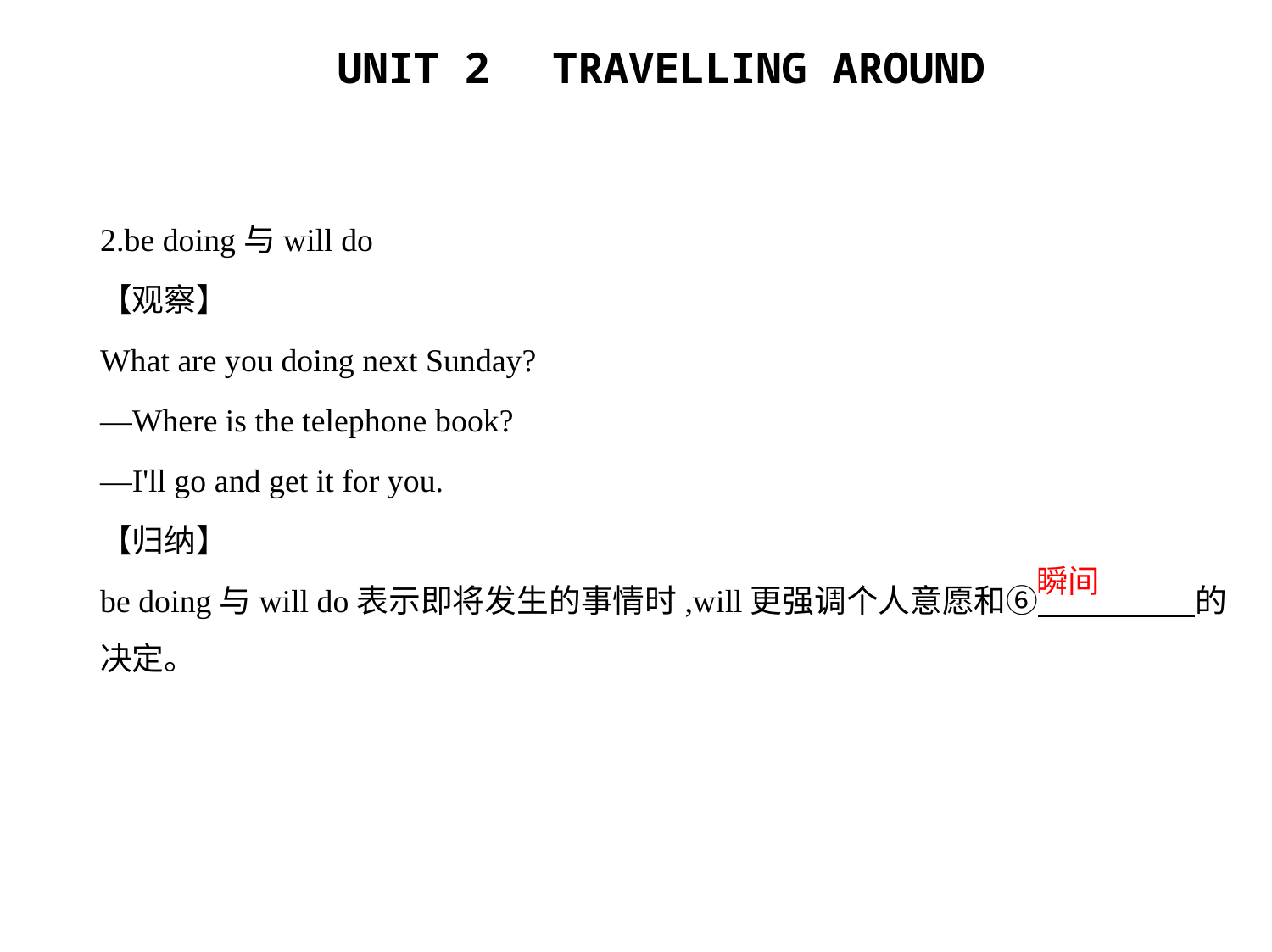

2.be doing与will do
【观察】
What are you doing next Sunday?
—Where is the telephone book?
—I'll go and get it for you.
【归纳】
be doing与will do表示即将发生的事情时,will更强调个人意愿和⑥　　　　    的
决定。

瞬间